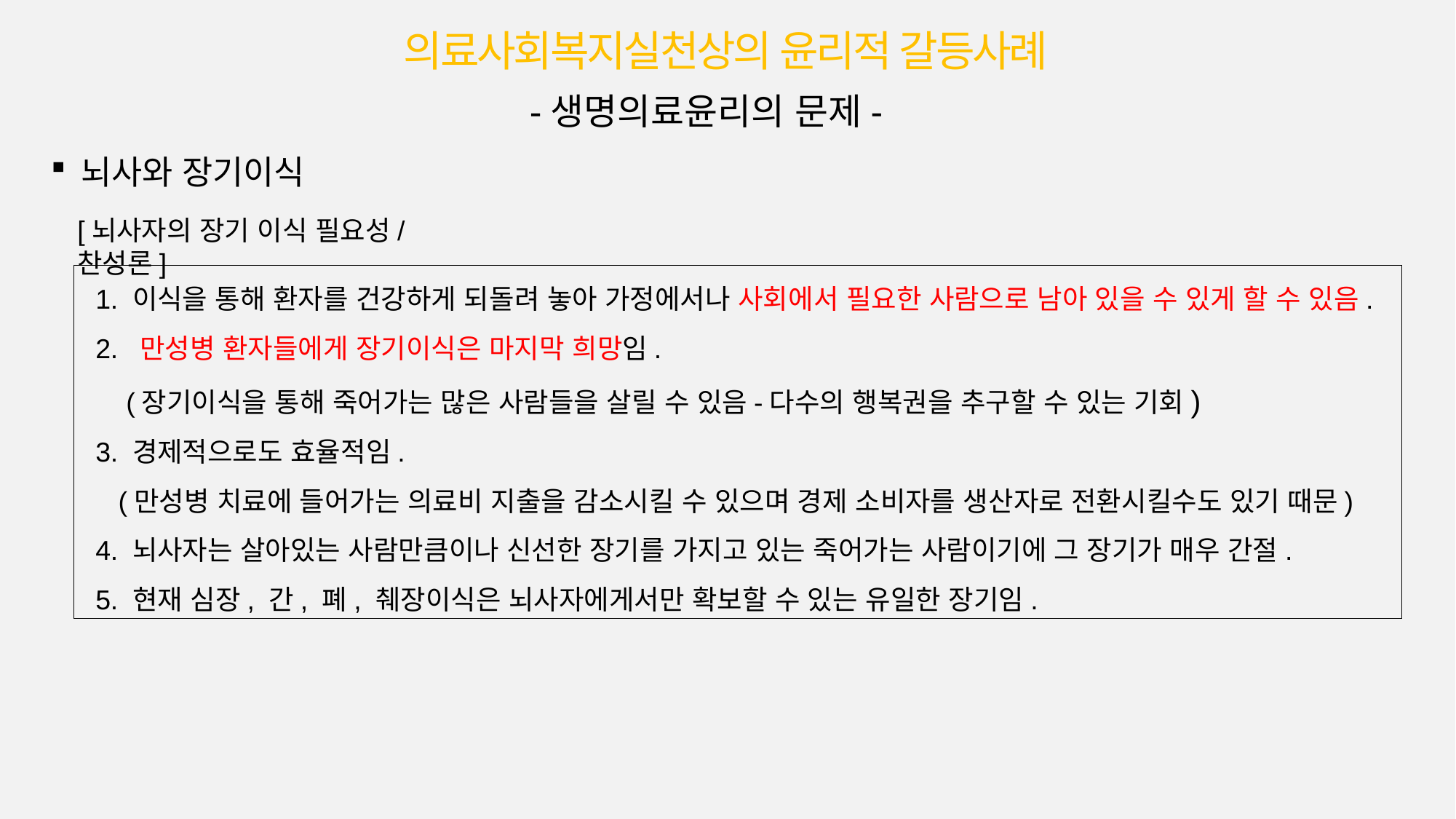

의료사회복지실천상의 윤리적 갈등사례
-생명의료윤리의 문제-
뇌사와 장기이식
[뇌사자의 장기 이식 필요성/찬성론]
1. 이식을 통해 환자를 건강하게 되돌려 놓아 가정에서나 사회에서 필요한 사람으로 남아 있을 수 있게 할 수 있음.
2.  만성병 환자들에게 장기이식은 마지막 희망임.
    (장기이식을 통해 죽어가는 많은 사람들을 살릴 수 있음-다수의 행복권을 추구할 수 있는 기회)
3. 경제적으로도 효율적임.
   (만성병 치료에 들어가는 의료비 지출을 감소시킬 수 있으며 경제 소비자를 생산자로 전환시킬수도 있기 때문)
4. 뇌사자는 살아있는 사람만큼이나 신선한 장기를 가지고 있는 죽어가는 사람이기에 그 장기가 매우 간절.
5. 현재 심장, 간, 폐, 췌장이식은 뇌사자에게서만 확보할 수 있는 유일한 장기임.